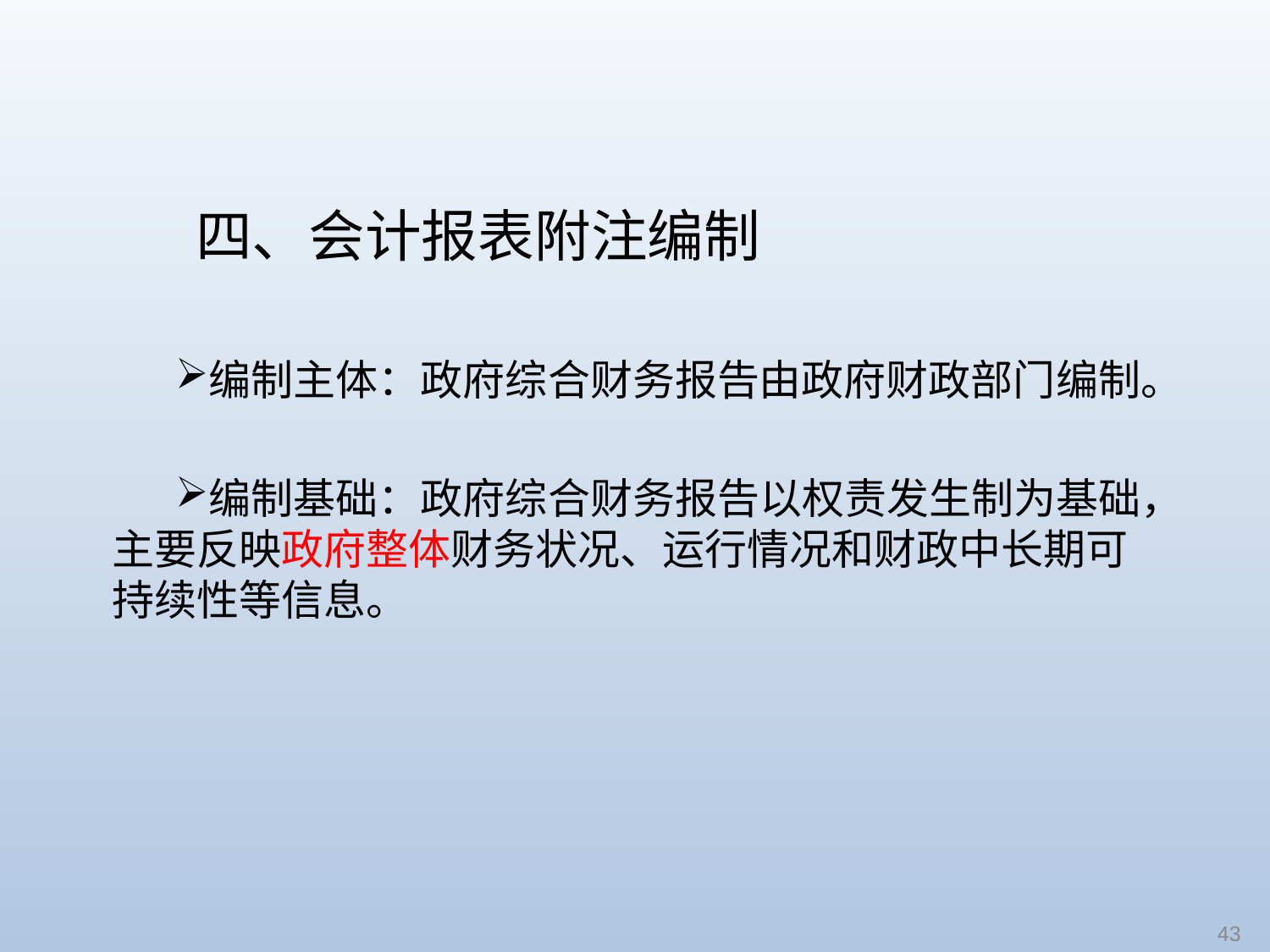

# 四、会计报表附注编制
编制主体：政府综合财务报告由政府财政部门编制。

编制基础：政府综合财务报告以权责发生制为基础，主要反映政府整体财务状况、运行情况和财政中长期可持续性等信息。
43